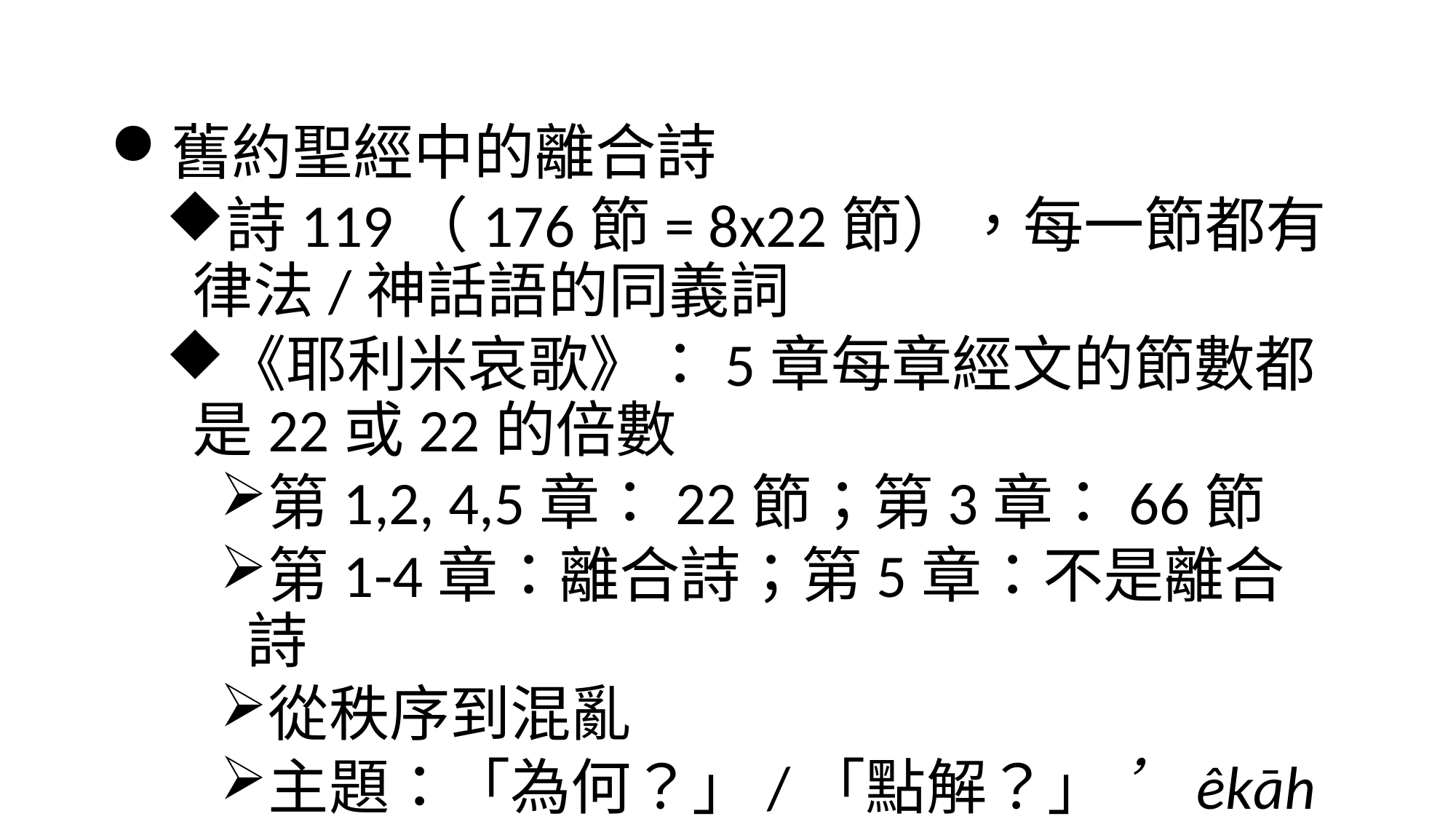

#
舊約聖經中的離合詩
詩119（176節= 8x22節），每一節都有律法/神話語的同義詞
《耶利米哀歌》：5章每章經文的節數都是22或22的倍數
第1,2, 4,5章：22節；第3章：66節
第1-4章：離合詩；第5章：不是離合詩
從秩序到混亂
主題：「為何？」/「點解？」 ’êkāh